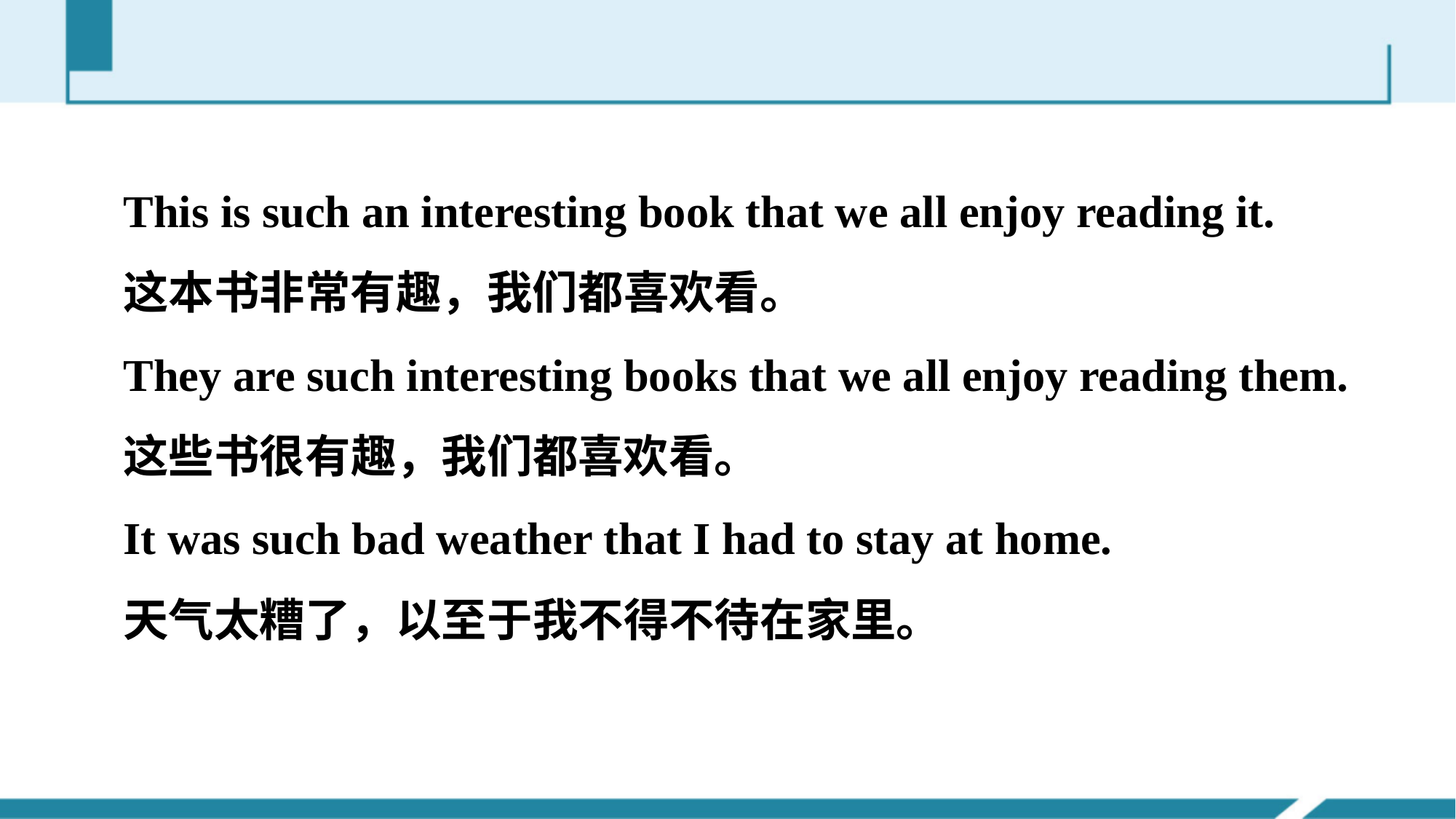

This is such an interesting book that we all enjoy reading it.
这本书非常有趣，我们都喜欢看。
They are such interesting books that we all enjoy reading them.
这些书很有趣，我们都喜欢看。
It was such bad weather that I had to stay at home.
天气太糟了，以至于我不得不待在家里。